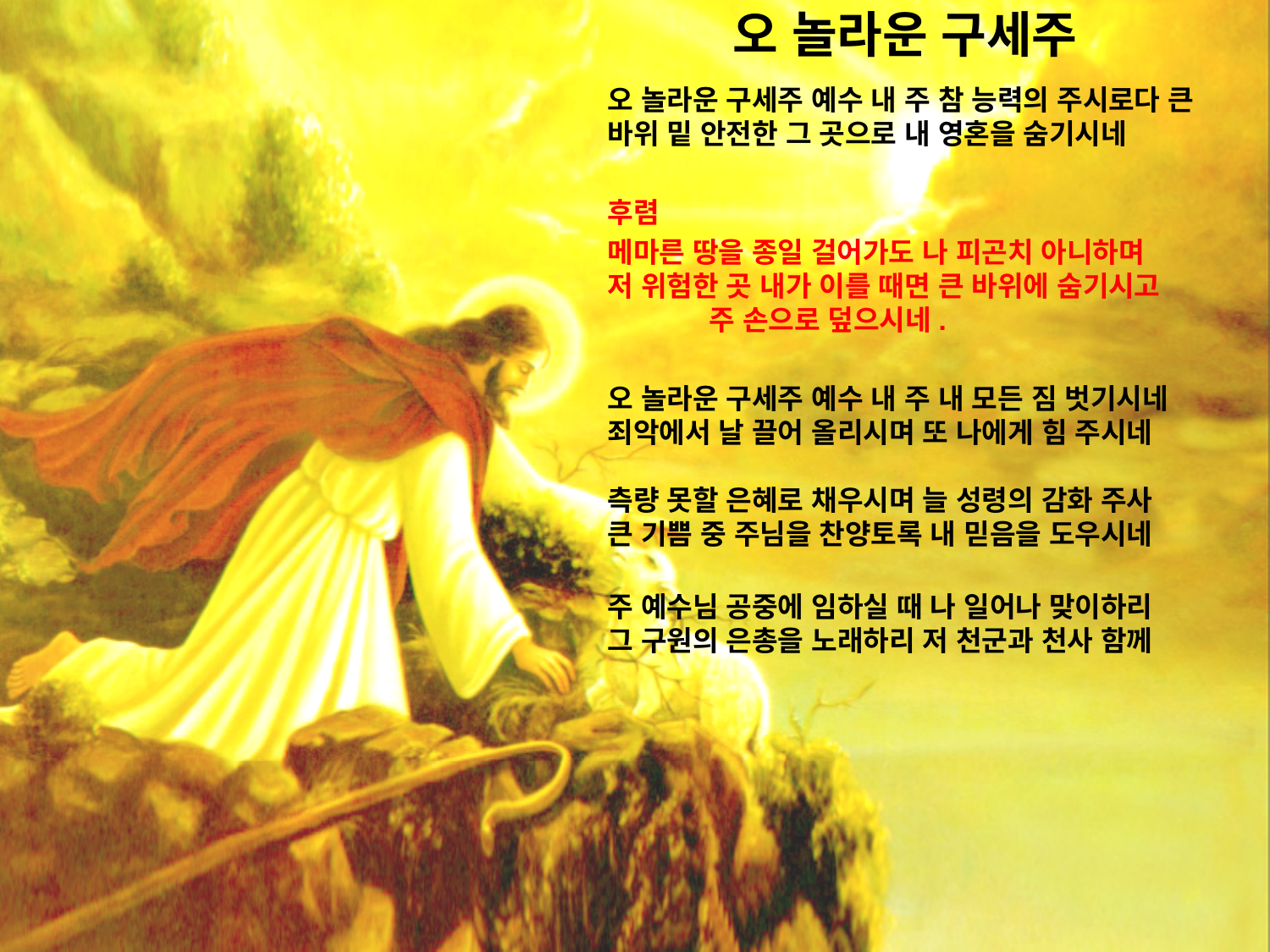

# 오 놀라운 구세주
오 놀라운 구세주 예수 내 주 참 능력의 주시로다 큰 바위 밑 안전한 그 곳으로 내 영혼을 숨기시네

후렴
메마른 땅을 종일 걸어가도 나 피곤치 아니하며
저 위험한 곳 내가 이를 때면 큰 바위에 숨기시고                       주 손으로 덮으시네.

오 놀라운 구세주 예수 내 주 내 모든 짐 벗기시네
죄악에서 날 끌어 올리시며 또 나에게 힘 주시네
측량 못할 은혜로 채우시며 늘 성령의 감화 주사
큰 기쁨 중 주님을 찬양토록 내 믿음을 도우시네
주 예수님 공중에 임하실 때 나 일어나 맞이하리
그 구원의 은총을 노래하리 저 천군과 천사 함께